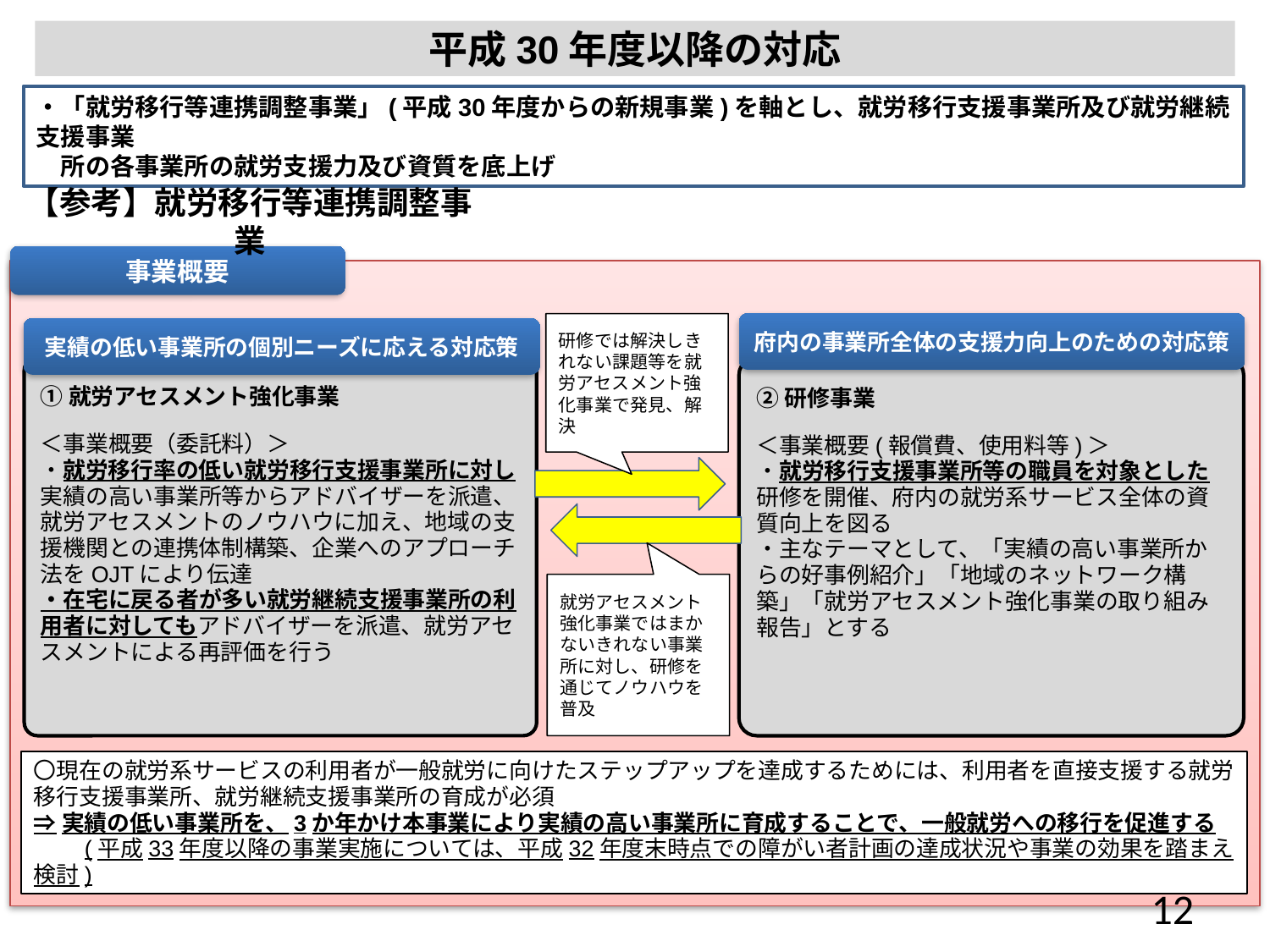

平成30年度以降の対応
・「就労移行等連携調整事業」(平成30年度からの新規事業)を軸とし、就労移行支援事業所及び就労継続支援事業
　所の各事業所の就労支援力及び資質を底上げ
【参考】就労移行等連携調整事業
事業概要

府内の事業所全体の支援力向上のための対応策

②研修事業

＜事業概要(報償費、使用料等)＞
・就労移行支援事業所等の職員を対象とした研修を開催、府内の就労系サービス全体の資質向上を図る
・主なテーマとして、「実績の高い事業所からの好事例紹介」「地域のネットワーク構築」「就労アセスメント強化事業の取り組み報告」とする

研修では解決しきれない課題等を就労アセスメント強化事業で発見、解決
実績の低い事業所の個別ニーズに応える対応策

①就労アセスメント強化事業

＜事業概要（委託料）＞
・就労移行率の低い就労移行支援事業所に対し実績の高い事業所等からアドバイザーを派遣、就労アセスメントのノウハウに加え、地域の支援機関との連携体制構築、企業へのアプローチ法をOJTにより伝達
・在宅に戻る者が多い就労継続支援事業所の利用者に対してもアドバイザーを派遣、就労アセスメントによる再評価を行う

就労アセスメント強化事業ではまかないきれない事業所に対し、研修を通じてノウハウを普及
〇現在の就労系サービスの利用者が一般就労に向けたステップアップを達成するためには、利用者を直接支援する就労移行支援事業所、就労継続支援事業所の育成が必須
⇒実績の低い事業所を、3か年かけ本事業により実績の高い事業所に育成することで、一般就労への移行を促進する
　　(平成33年度以降の事業実施については、平成32年度末時点での障がい者計画の達成状況や事業の効果を踏まえ検討)
12